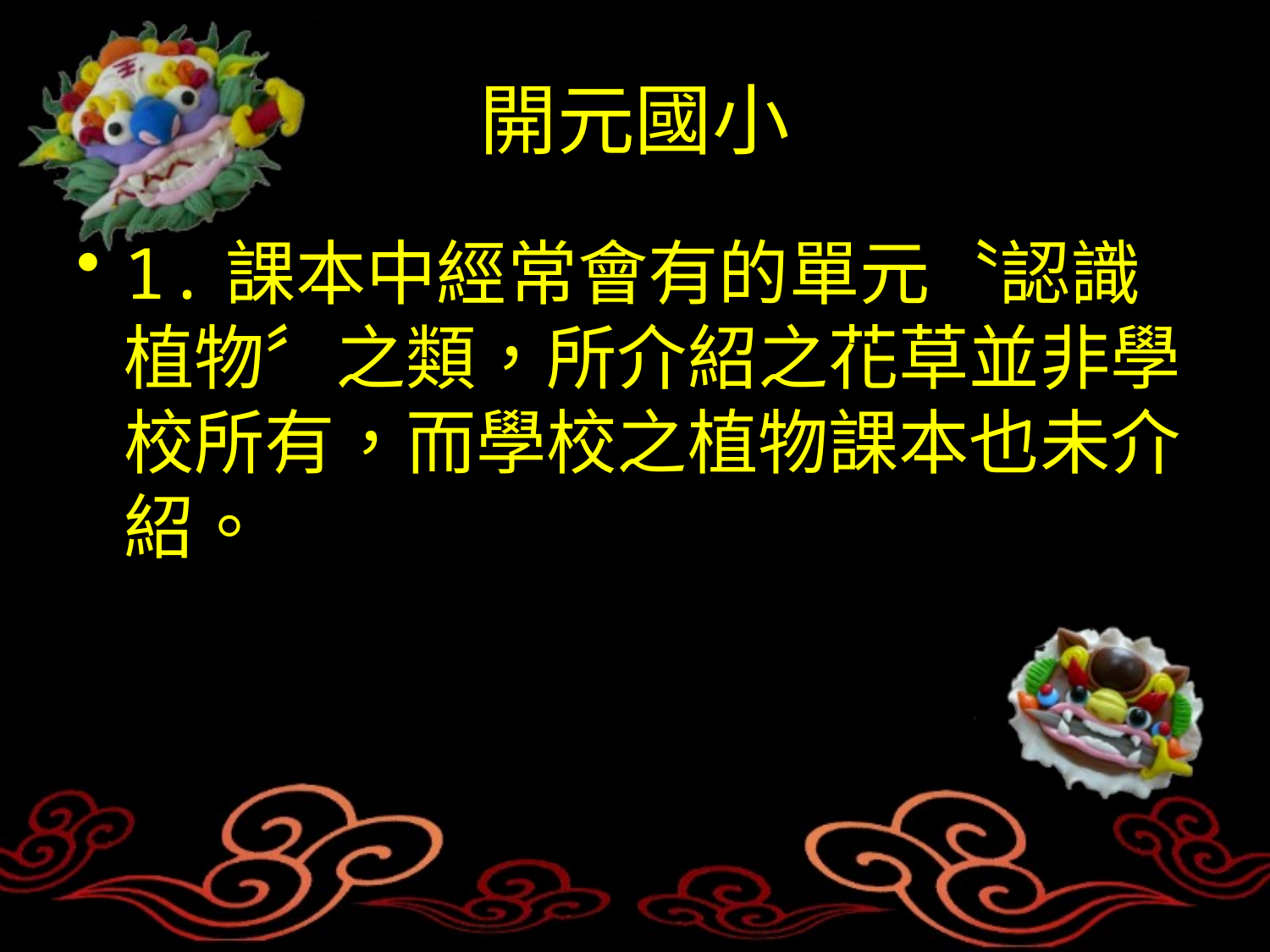

# 開元國小
1.課本中經常會有的單元〝認識植物〞之類，所介紹之花草並非學校所有，而學校之植物課本也未介紹。